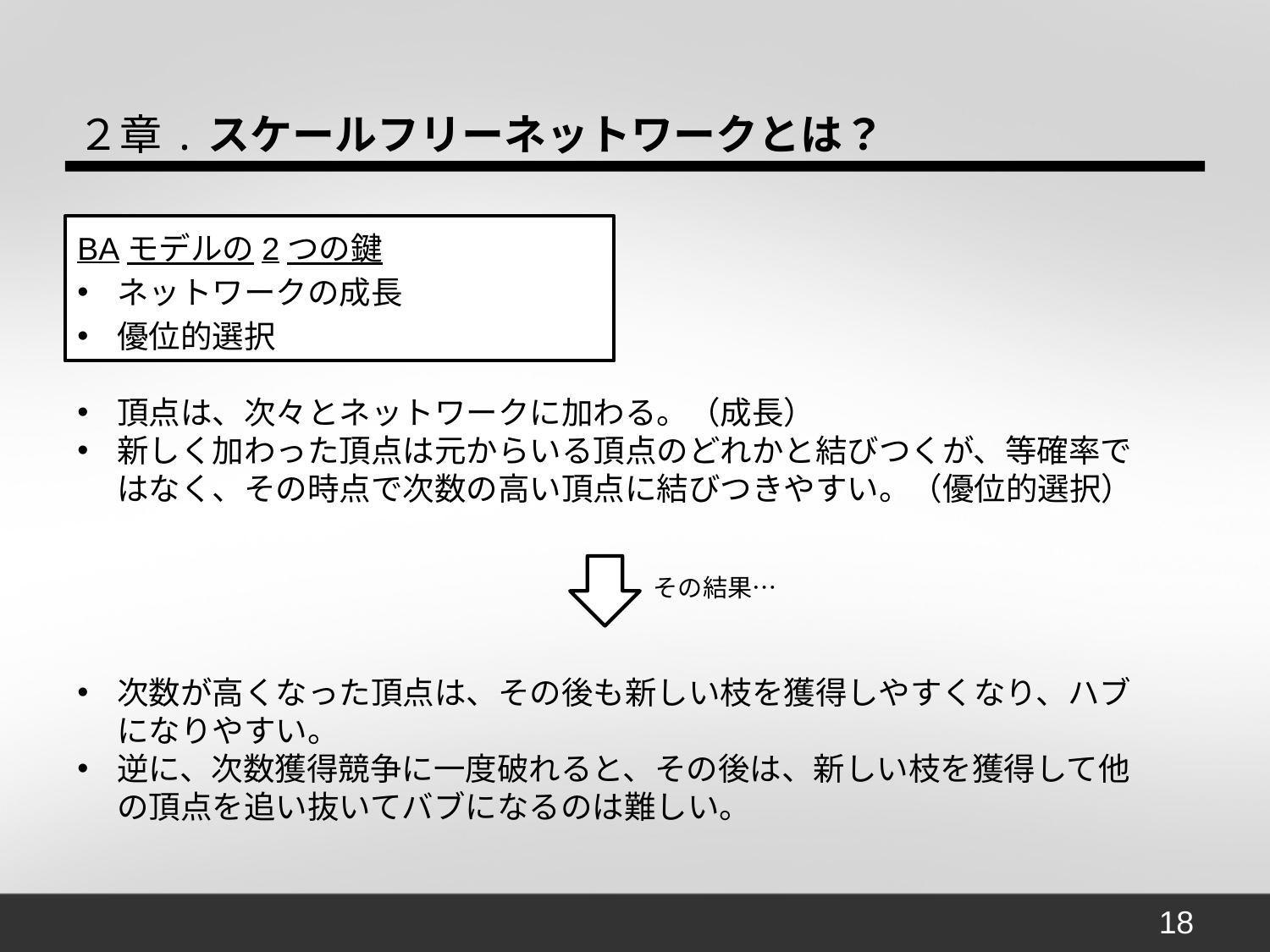

２章.スケールフリーネットワークとは？
BAモデルの2つの鍵
ネットワークの成長
優位的選択
頂点は、次々とネットワークに加わる。（成長）
新しく加わった頂点は元からいる頂点のどれかと結びつくが、等確率ではなく、その時点で次数の高い頂点に結びつきやすい。（優位的選択）

その結果…
次数が高くなった頂点は、その後も新しい枝を獲得しやすくなり、ハブになりやすい。
逆に、次数獲得競争に一度破れると、その後は、新しい枝を獲得して他の頂点を追い抜いてバブになるのは難しい。
18